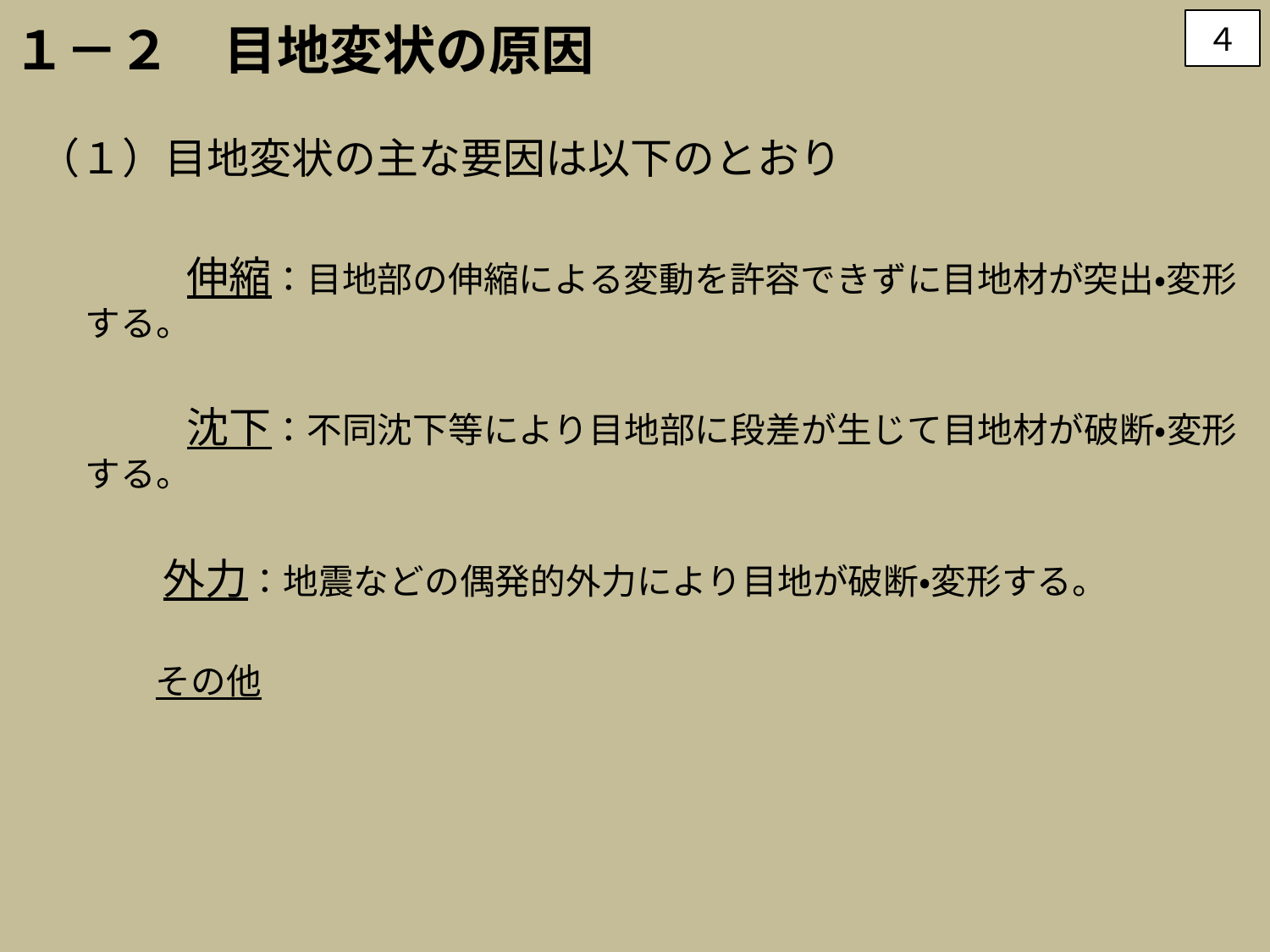

１－２　目地変状の原因
４

（１）目地変状の主な要因は以下のとおり

　　　 　伸縮：目地部の伸縮による変動を許容できずに目地材が突出・変形する。

　　　　 沈下：不同沈下等により目地部に段差が生じて目地材が破断・変形する。

　　       外力：地震などの偶発的外力により目地が破断・変形する。

　　      その他